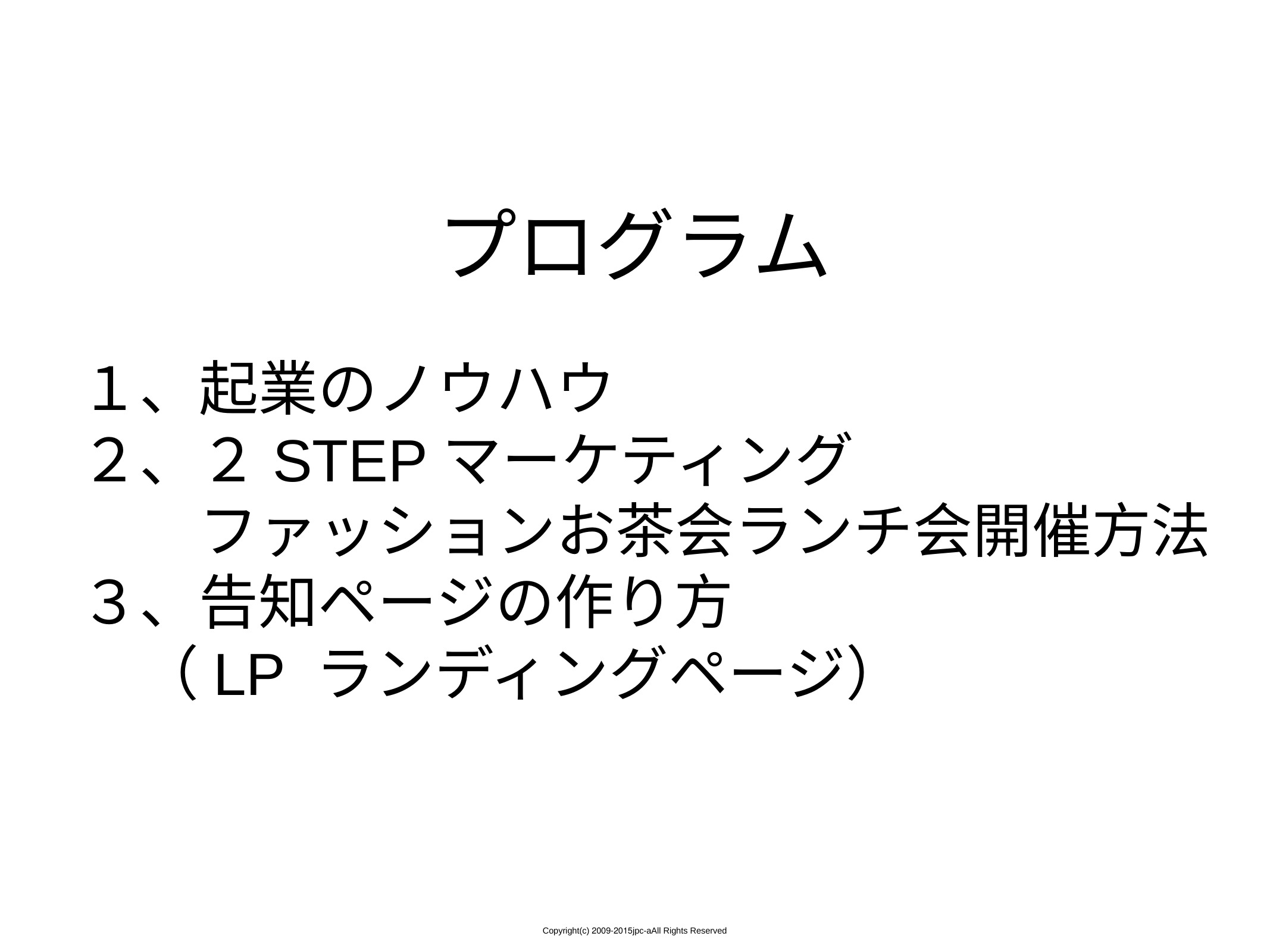

プログラム
１、起業のノウハウ
２、２STEPマーケティング
　　ファッションお茶会ランチ会開催方法
３、告知ページの作り方
　（LP ランディングページ）
3